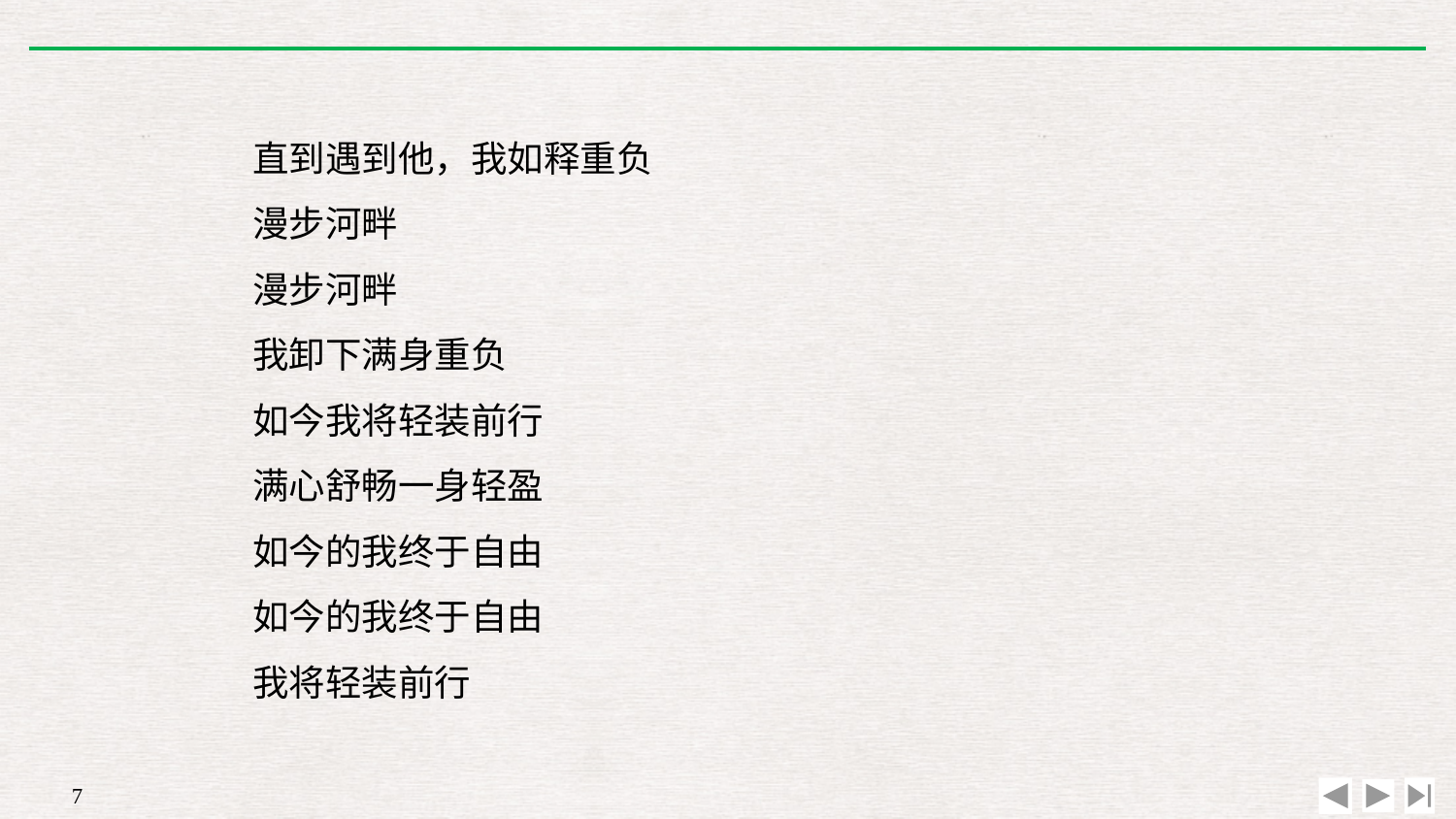

直到遇到他，我如释重负
漫步河畔
漫步河畔
我卸下满身重负
如今我将轻装前行
满心舒畅一身轻盈
如今的我终于自由
如今的我终于自由
我将轻装前行